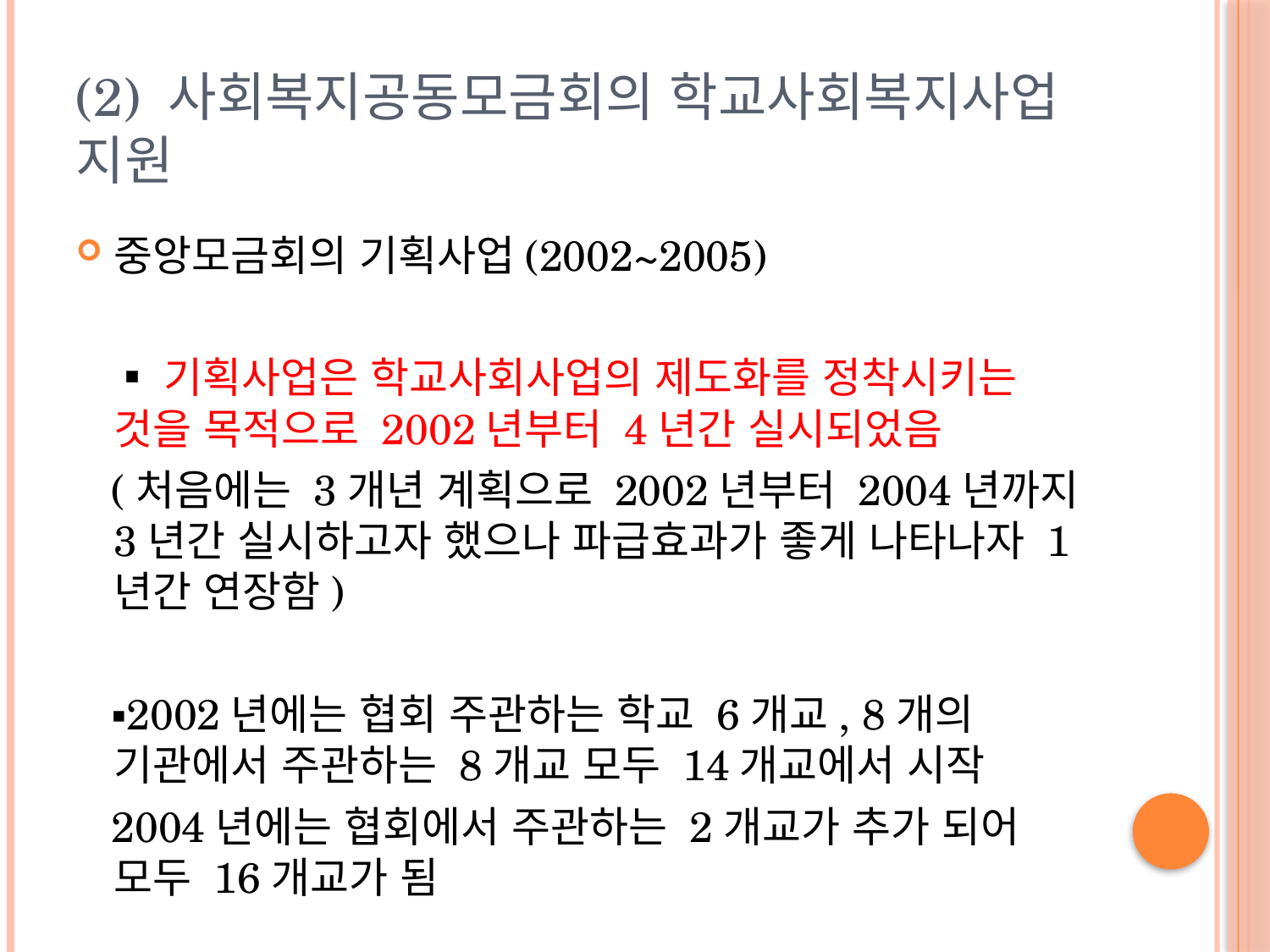

# (2) 사회복지공동모금회의 학교사회복지사업 지원
중앙모금회의 기획사업(2002~2005)

   ▪기획사업은 학교사회사업의 제도화를 정착시키는 것을 목적으로 2002년부터 4년간 실시되었음
   (처음에는 3개년 계획으로 2002년부터 2004년까지 3년간 실시하고자 했으나 파급효과가 좋게 나타나자 1년간 연장함)

   ▪2002년에는 협회 주관하는 학교 6개교, 8개의 기관에서 주관하는 8개교 모두 14개교에서 시작
   2004년에는 협회에서 주관하는 2개교가 추가 되어 모두 16개교가 됨